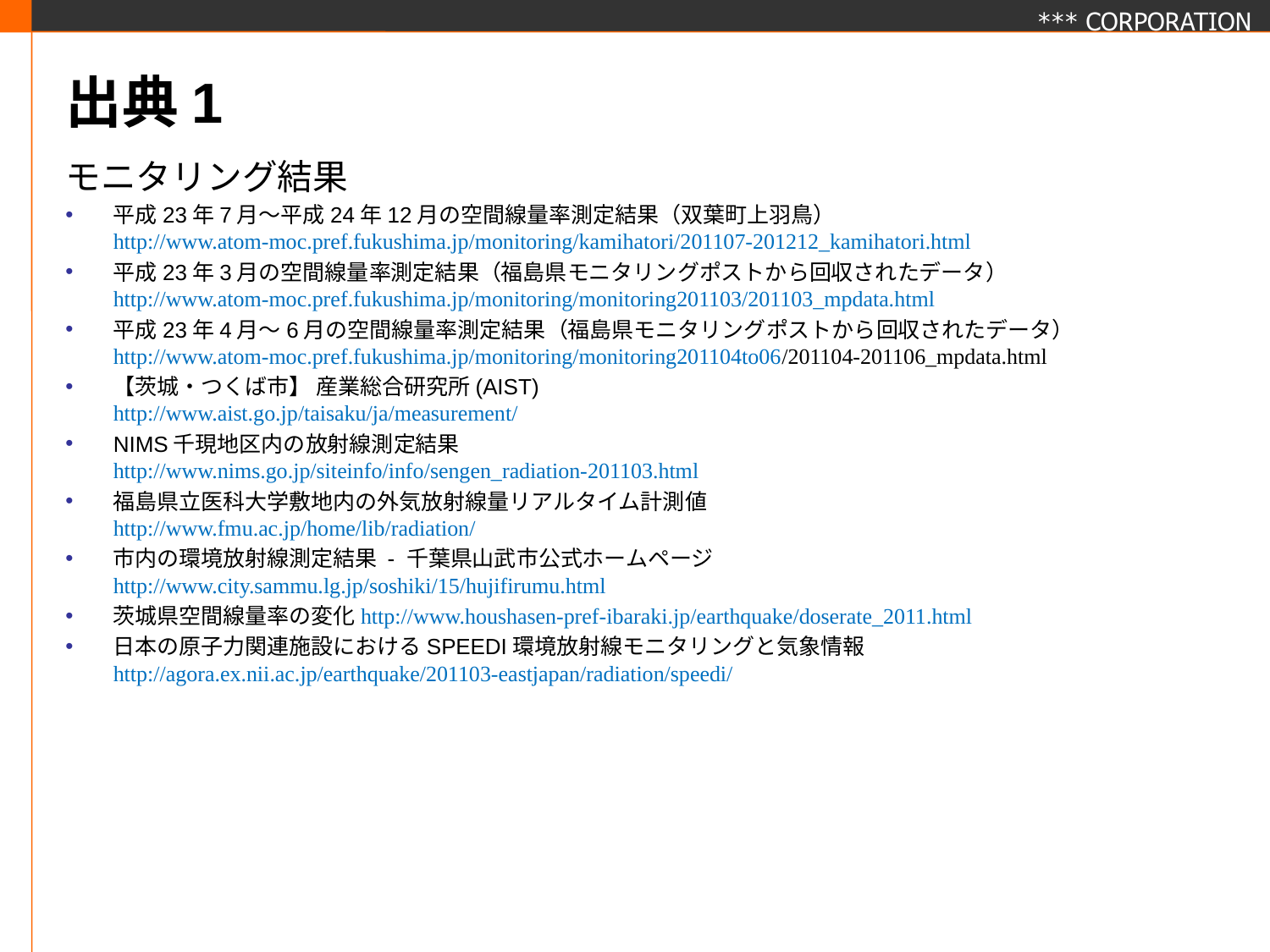

# 出典1
モニタリング結果
平成23年7月～平成24年12月の空間線量率測定結果（双葉町上羽鳥）
http://www.atom-moc.pref.fukushima.jp/monitoring/kamihatori/201107-201212_kamihatori.html
平成23年3月の空間線量率測定結果（福島県モニタリングポストから回収されたデータ）
http://www.atom-moc.pref.fukushima.jp/monitoring/monitoring201103/201103_mpdata.html
平成23年4月～6月の空間線量率測定結果（福島県モニタリングポストから回収されたデータ）
http://www.atom-moc.pref.fukushima.jp/monitoring/monitoring201104to06/201104-201106_mpdata.html
【茨城・つくば市】 産業総合研究所(AIST)
http://www.aist.go.jp/taisaku/ja/measurement/
NIMS千現地区内の放射線測定結果
http://www.nims.go.jp/siteinfo/info/sengen_radiation-201103.html
福島県立医科大学敷地内の外気放射線量リアルタイム計測値
http://www.fmu.ac.jp/home/lib/radiation/
市内の環境放射線測定結果 - 千葉県山武市公式ホームページ
http://www.city.sammu.lg.jp/soshiki/15/hujifirumu.html
茨城県空間線量率の変化http://www.houshasen-pref-ibaraki.jp/earthquake/doserate_2011.html
日本の原子力関連施設におけるSPEEDI環境放射線モニタリングと気象情報
http://agora.ex.nii.ac.jp/earthquake/201103-eastjapan/radiation/speedi/